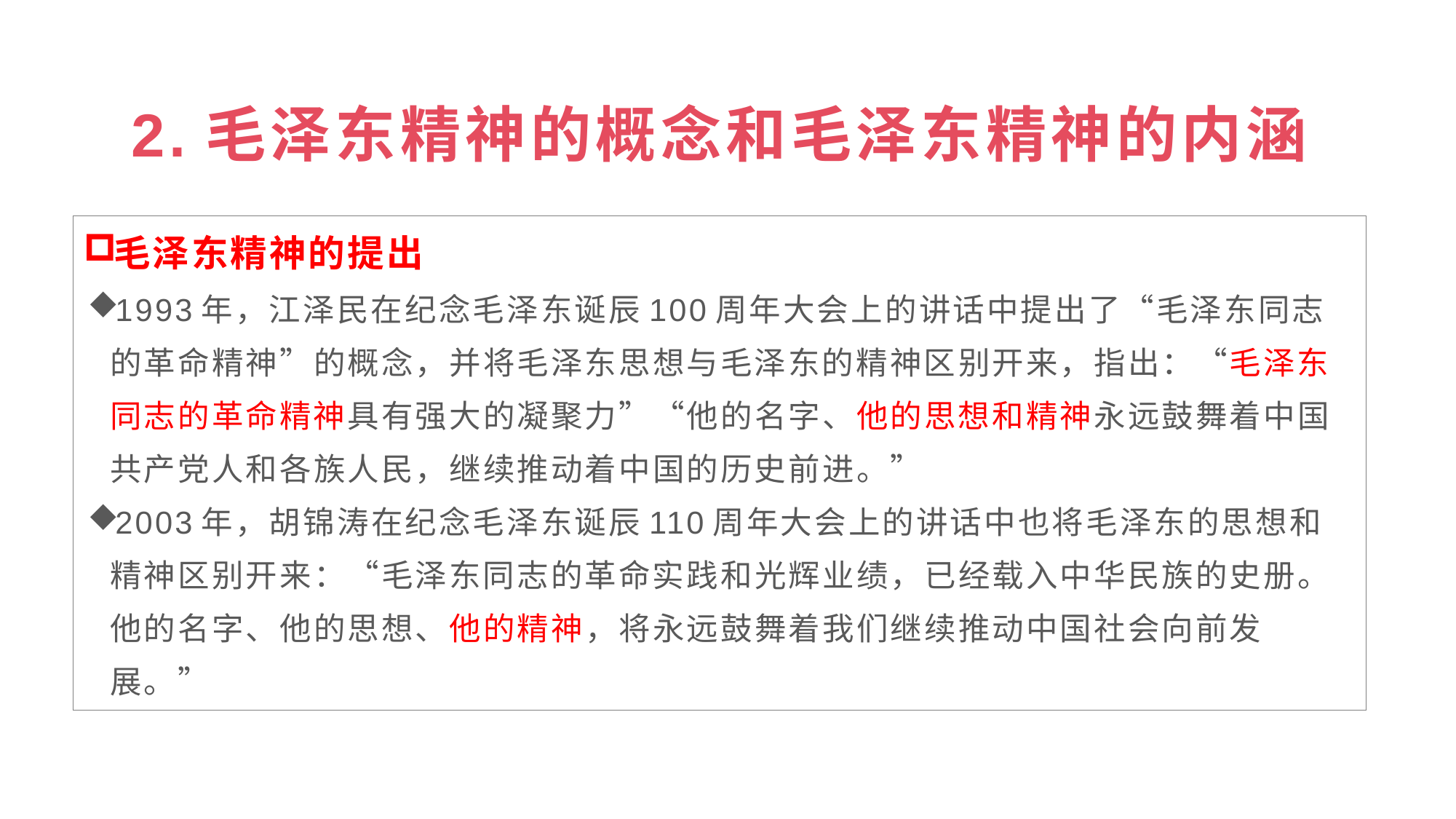

# 2.毛泽东精神的概念和毛泽东精神的内涵
毛泽东精神的提出
1993年，江泽民在纪念毛泽东诞辰100周年大会上的讲话中提出了“毛泽东同志的革命精神”的概念，并将毛泽东思想与毛泽东的精神区别开来，指出：“毛泽东同志的革命精神具有强大的凝聚力”“他的名字、他的思想和精神永远鼓舞着中国共产党人和各族人民，继续推动着中国的历史前进。”
2003年，胡锦涛在纪念毛泽东诞辰110周年大会上的讲话中也将毛泽东的思想和精神区别开来：“毛泽东同志的革命实践和光辉业绩，已经载入中华民族的史册。他的名字、他的思想、他的精神，将永远鼓舞着我们继续推动中国社会向前发展。”